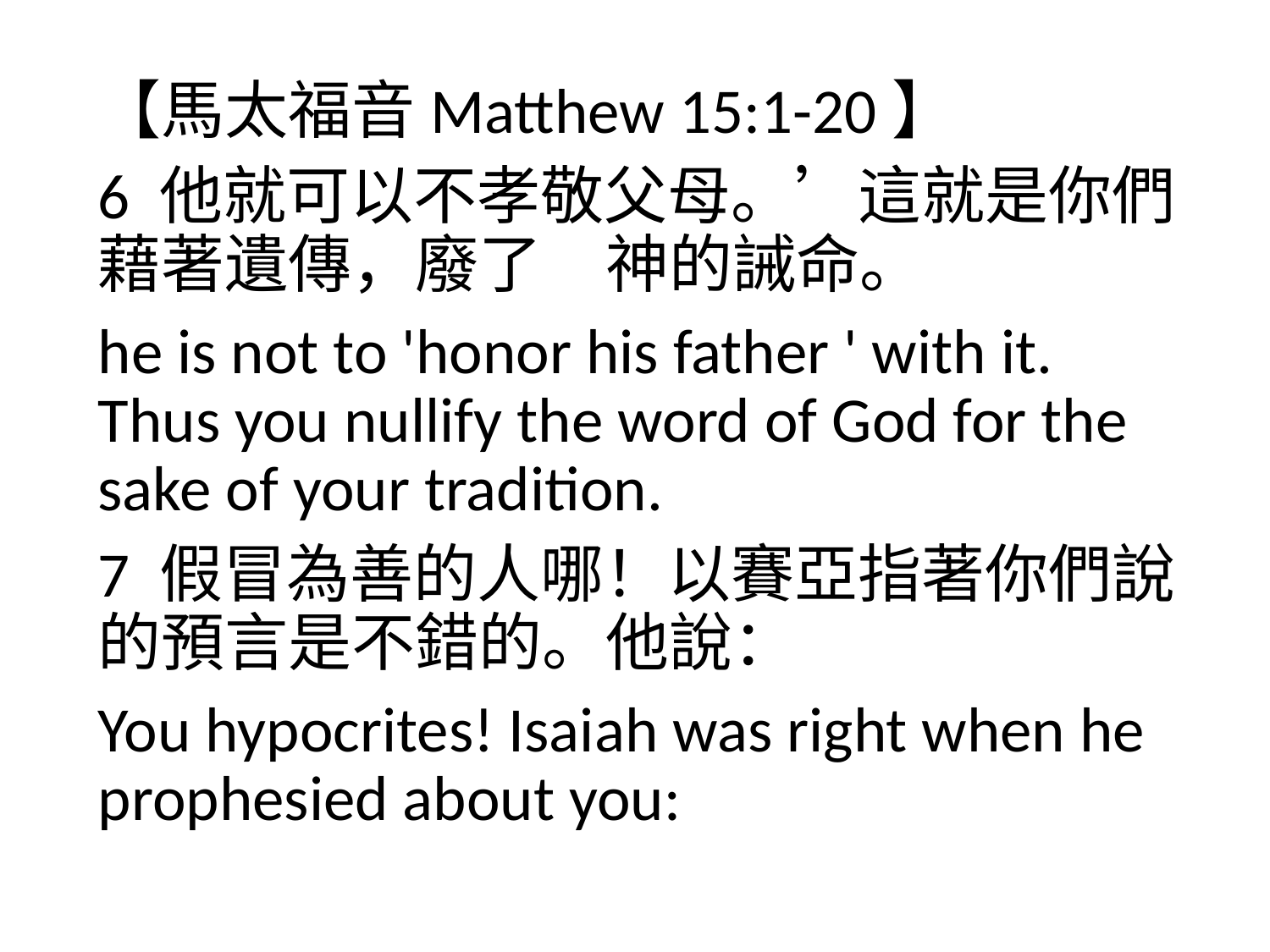

【馬太福音Matthew 15:1-20】
6 他就可以不孝敬父母。’這就是你們藉著遺傳，廢了　神的誡命。
he is not to 'honor his father ' with it. Thus you nullify the word of God for the sake of your tradition.
7 假冒為善的人哪！以賽亞指著你們說的預言是不錯的。他說：
You hypocrites! Isaiah was right when he prophesied about you: